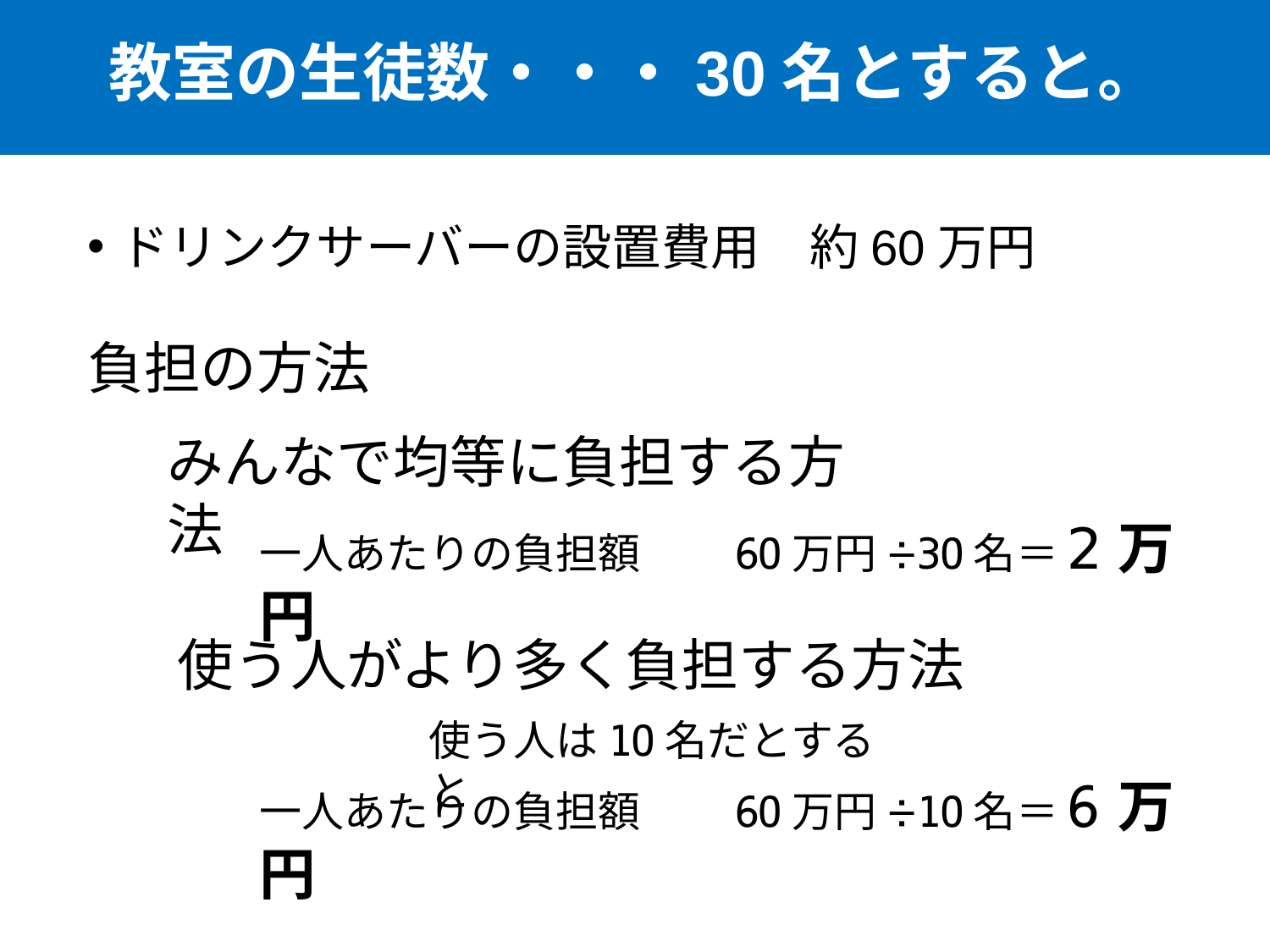

# 教室の生徒数・・・30名とすると。
ドリンクサーバーの設置費用　約60万円
負担の方法
みんなで均等に負担する方法
一人あたりの負担額　　60万円÷30名＝2万円
使う人がより多く負担する方法
使う人は10名だとすると
一人あたりの負担額　　60万円÷10名＝6万円